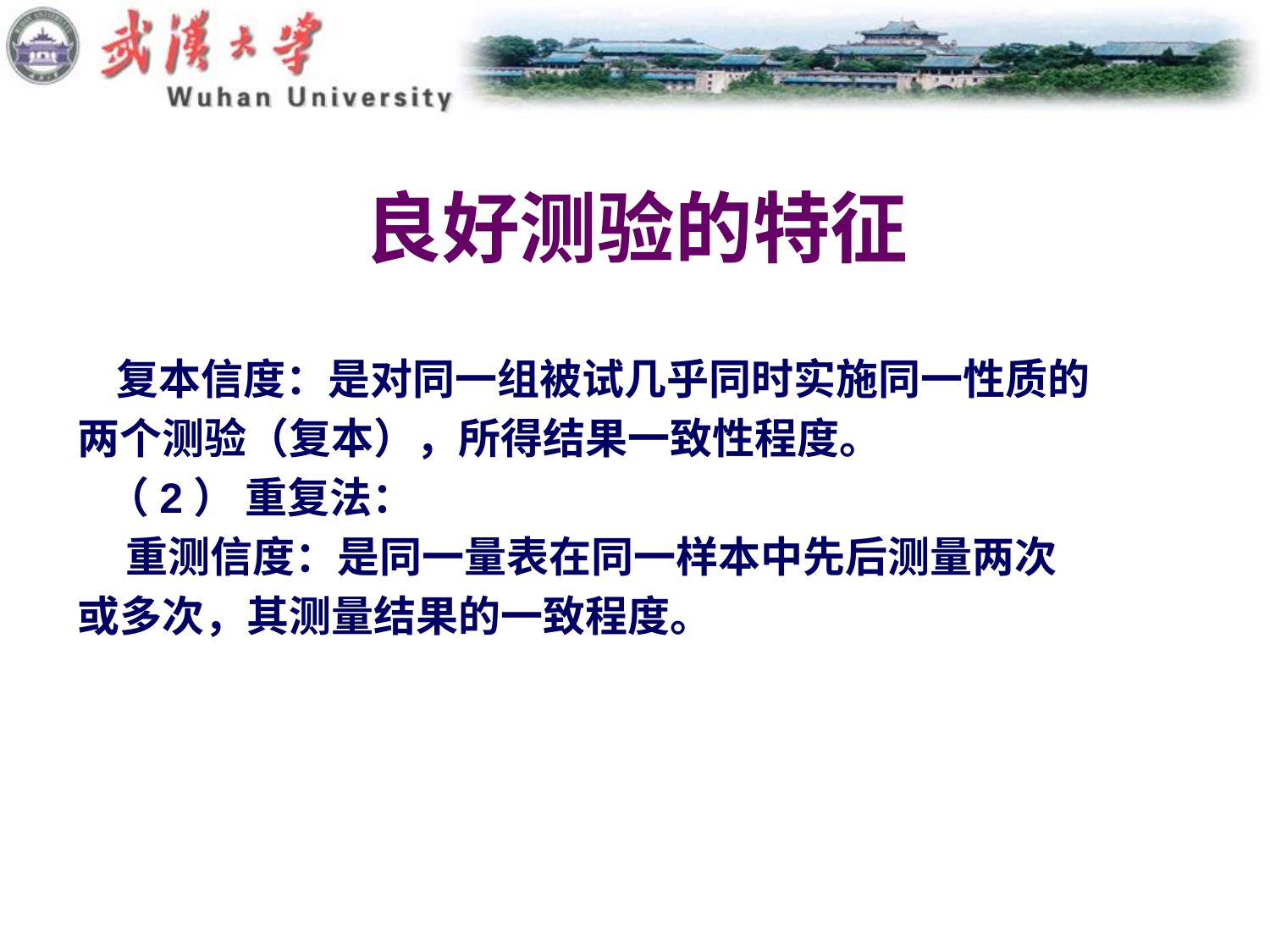

# 良好测验的特征
   复本信度：是对同一组被试几乎同时实施同一性质的
两个测验（复本），所得结果一致性程度。
  （2） 重复法：
    重测信度：是同一量表在同一样本中先后测量两次
或多次，其测量结果的一致程度。